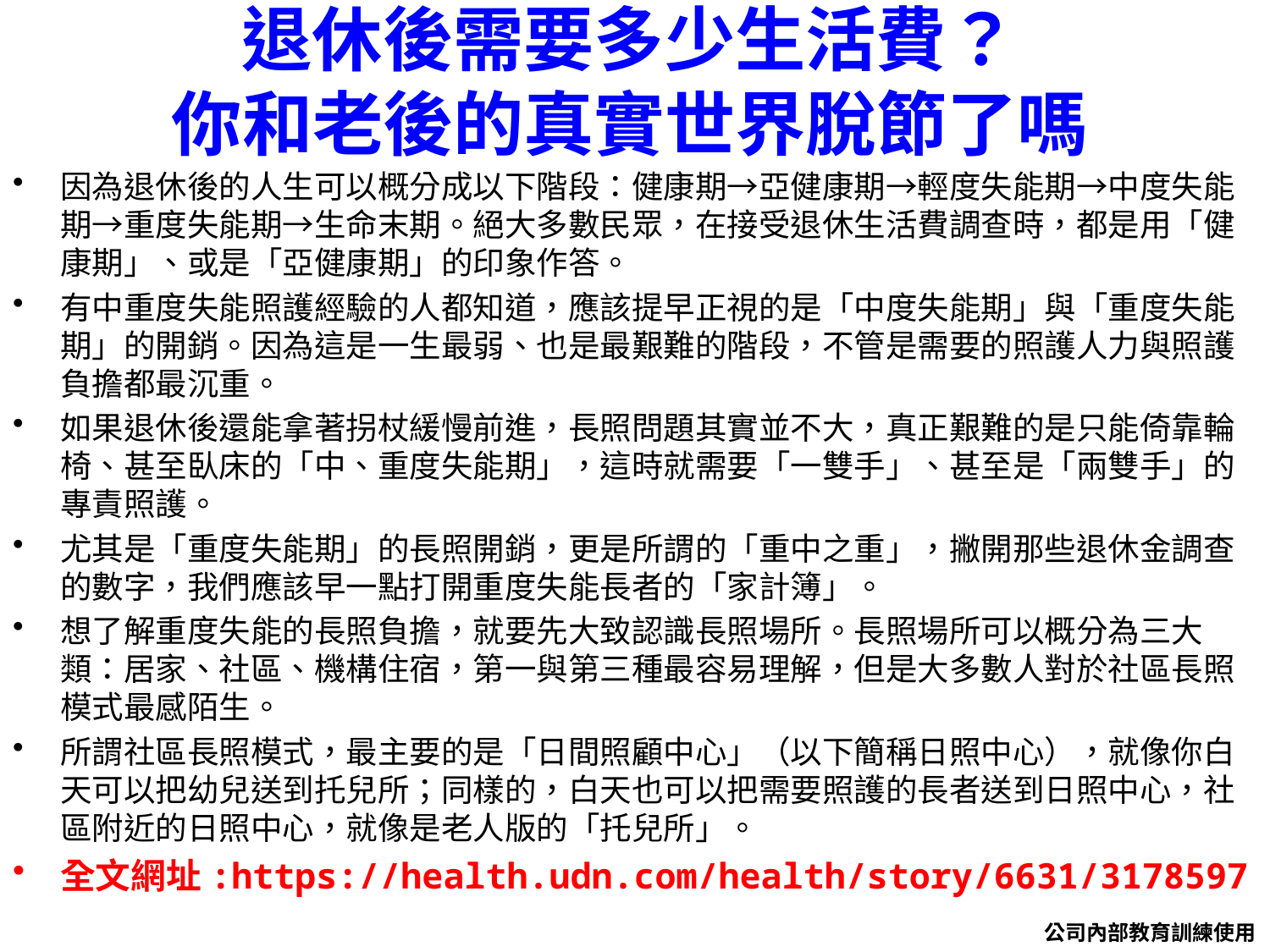

# 退休後需要多少生活費？ 你和老後的真實世界脫節了嗎

因為退休後的人生可以概分成以下階段：健康期→亞健康期→輕度失能期→中度失能期→重度失能期→生命末期。絕大多數民眾，在接受退休生活費調查時，都是用「健康期」、或是「亞健康期」的印象作答。
有中重度失能照護經驗的人都知道，應該提早正視的是「中度失能期」與「重度失能期」的開銷。因為這是一生最弱、也是最艱難的階段，不管是需要的照護人力與照護負擔都最沉重。
如果退休後還能拿著拐杖緩慢前進，長照問題其實並不大，真正艱難的是只能倚靠輪椅、甚至臥床的「中、重度失能期」，這時就需要「一雙手」、甚至是「兩雙手」的專責照護。
尤其是「重度失能期」的長照開銷，更是所謂的「重中之重」，撇開那些退休金調查的數字，我們應該早一點打開重度失能長者的「家計簿」。
想了解重度失能的長照負擔，就要先大致認識長照場所。長照場所可以概分為三大類：居家、社區、機構住宿，第一與第三種最容易理解，但是大多數人對於社區長照模式最感陌生。
所謂社區長照模式，最主要的是「日間照顧中心」（以下簡稱日照中心），就像你白天可以把幼兒送到托兒所；同樣的，白天也可以把需要照護的長者送到日照中心，社區附近的日照中心，就像是老人版的「托兒所」。
全文網址:https://health.udn.com/health/story/6631/3178597

公司內部教育訓練使用